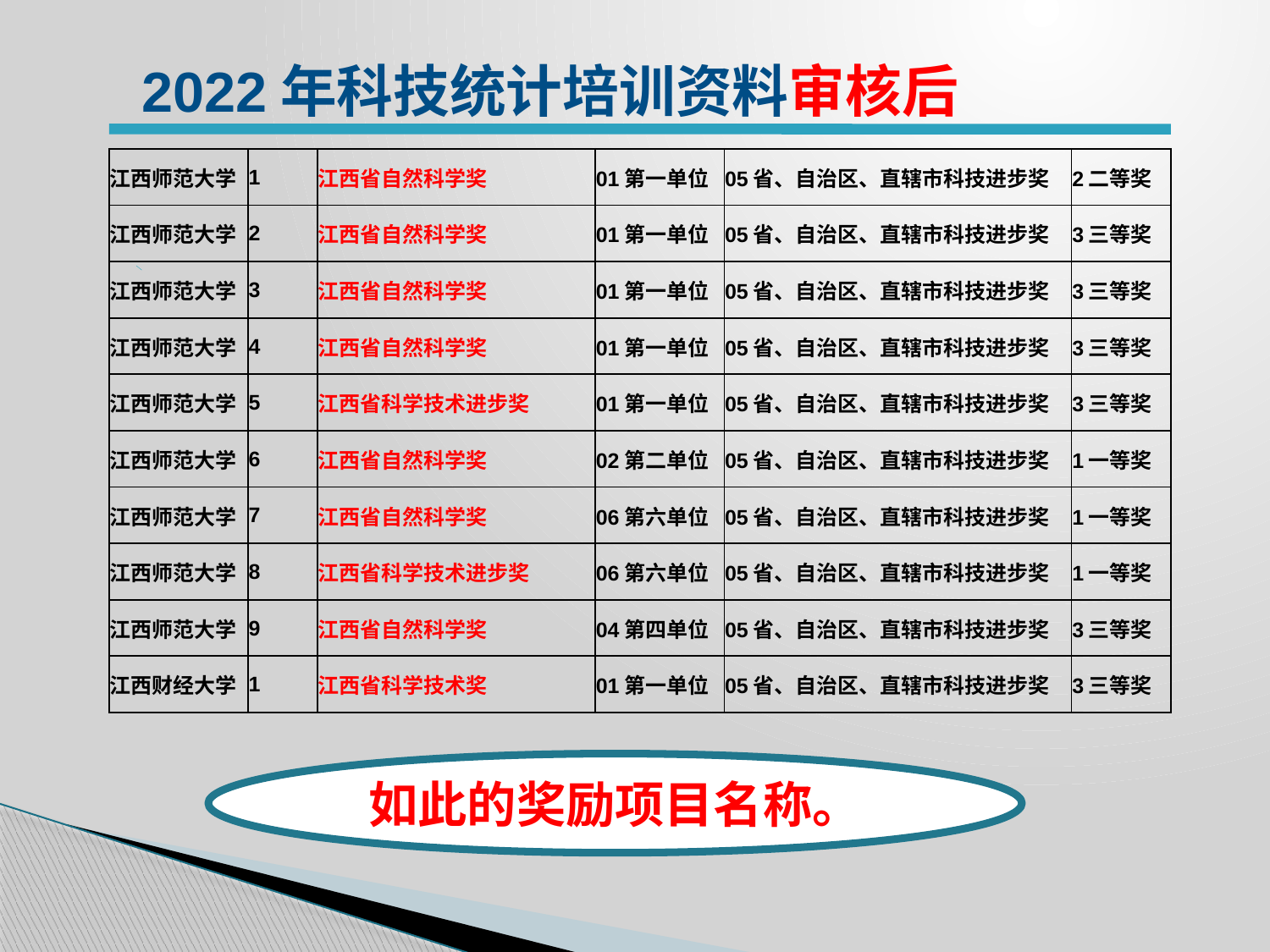

2022年科技统计培训资料审核后
| 江西师范大学 | 1 | 江西省自然科学奖 | 01第一单位 | 05省、自治区、直辖市科技进步奖 | 2二等奖 |
| --- | --- | --- | --- | --- | --- |
| 江西师范大学 | 2 | 江西省自然科学奖 | 01第一单位 | 05省、自治区、直辖市科技进步奖 | 3三等奖 |
| 江西师范大学 | 3 | 江西省自然科学奖 | 01第一单位 | 05省、自治区、直辖市科技进步奖 | 3三等奖 |
| 江西师范大学 | 4 | 江西省自然科学奖 | 01第一单位 | 05省、自治区、直辖市科技进步奖 | 3三等奖 |
| 江西师范大学 | 5 | 江西省科学技术进步奖 | 01第一单位 | 05省、自治区、直辖市科技进步奖 | 3三等奖 |
| 江西师范大学 | 6 | 江西省自然科学奖 | 02第二单位 | 05省、自治区、直辖市科技进步奖 | 1一等奖 |
| 江西师范大学 | 7 | 江西省自然科学奖 | 06第六单位 | 05省、自治区、直辖市科技进步奖 | 1一等奖 |
| 江西师范大学 | 8 | 江西省科学技术进步奖 | 06第六单位 | 05省、自治区、直辖市科技进步奖 | 1一等奖 |
| 江西师范大学 | 9 | 江西省自然科学奖 | 04第四单位 | 05省、自治区、直辖市科技进步奖 | 3三等奖 |
| 江西财经大学 | 1 | 江西省科学技术奖 | 01第一单位 | 05省、自治区、直辖市科技进步奖 | 3三等奖 |
如此的奖励项目名称。